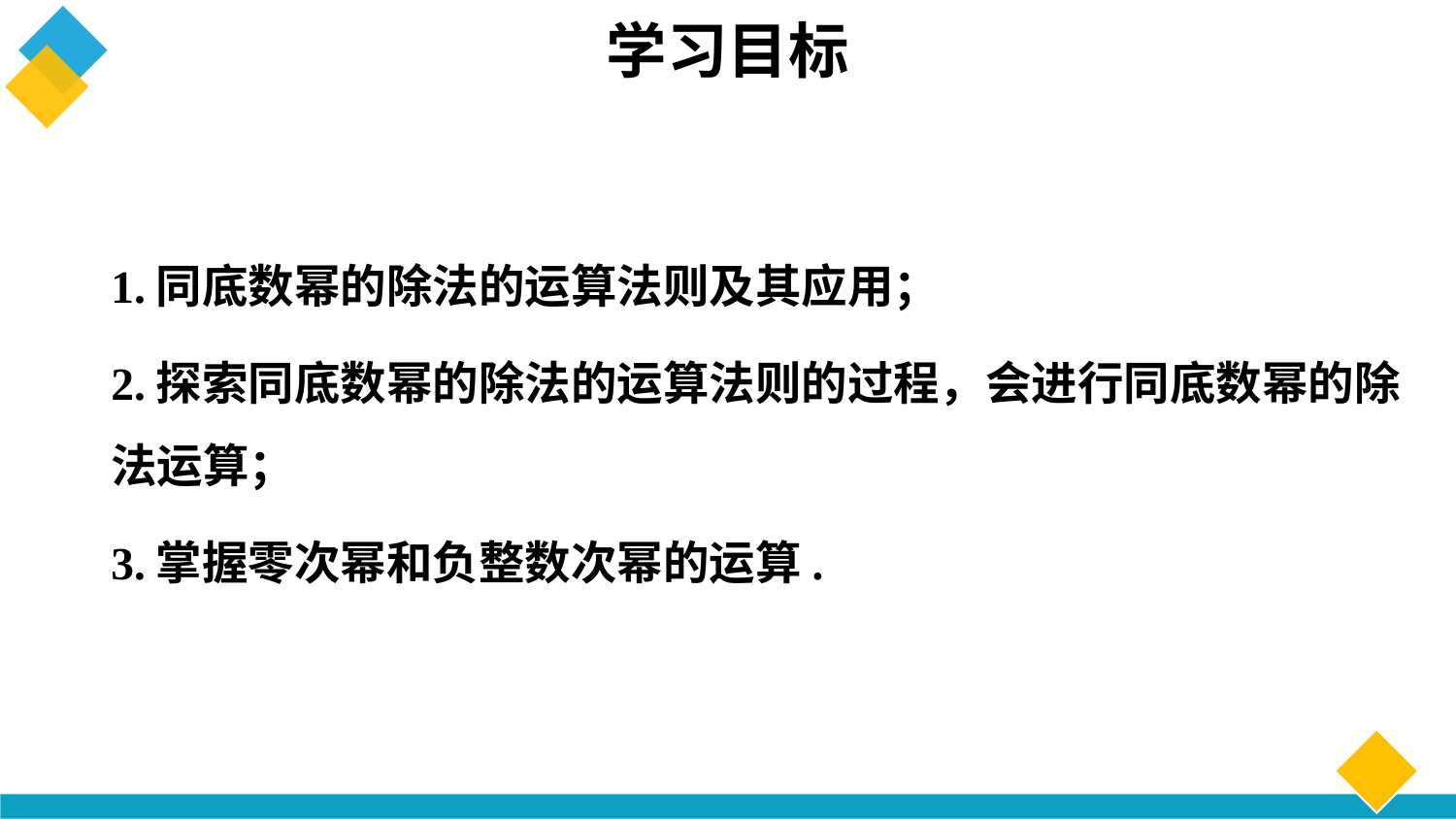

# 学习目标
1.同底数幂的除法的运算法则及其应用；
2.探索同底数幂的除法的运算法则的过程，会进行同底数幂的除法运算；
3.掌握零次幂和负整数次幂的运算.